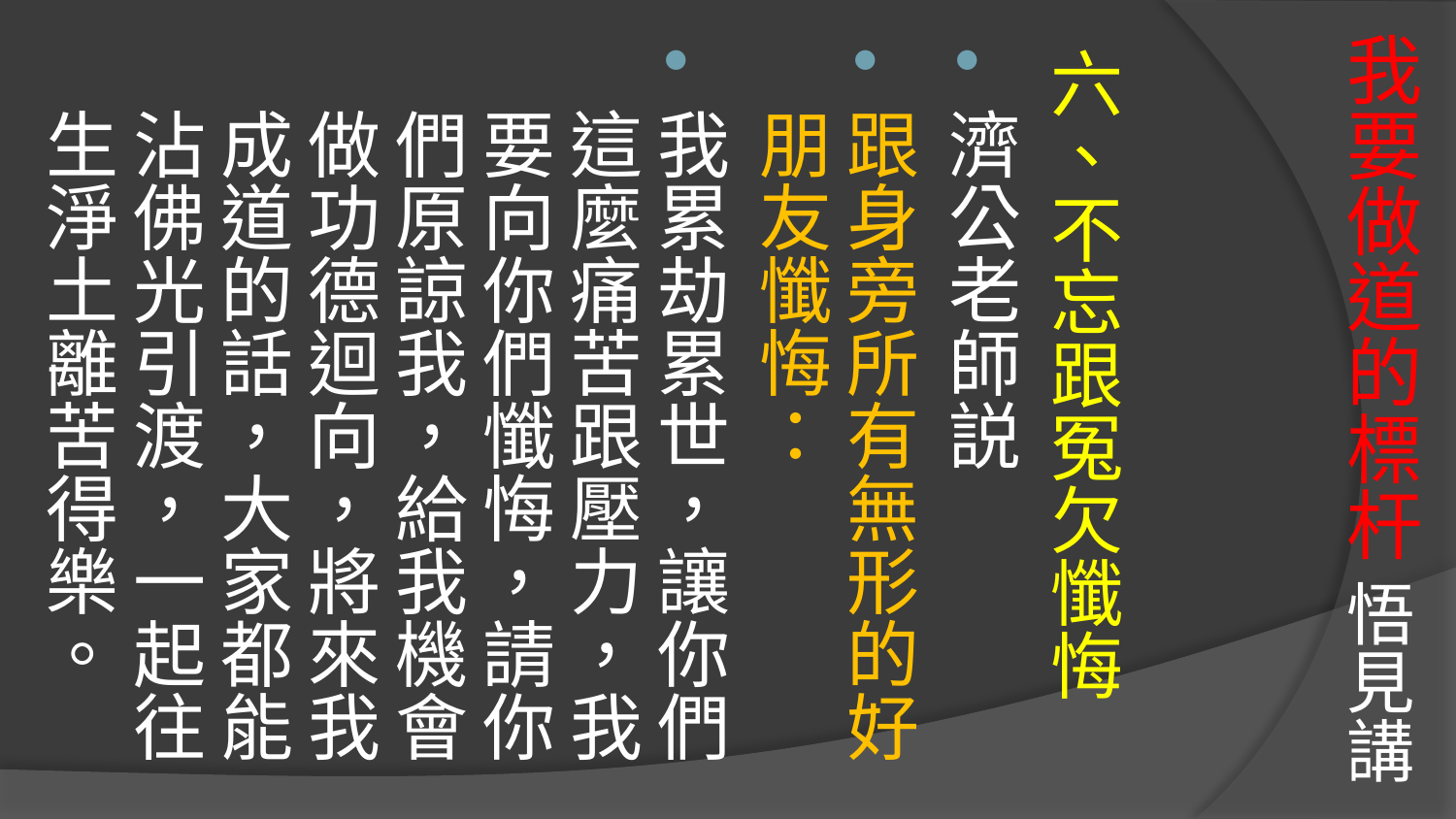

# 我要做道的標杆 悟見講
六、不忘跟冤欠懺悔
濟公老師説
跟身旁所有無形的好朋友懺悔：
我累劫累世，讓你們這麼痛苦跟壓力，我要向你們懺悔，請你們原諒我，給我機會做功德迴向，將來我成道的話，大家都能沾佛光引渡，一起往生淨土離苦得樂。